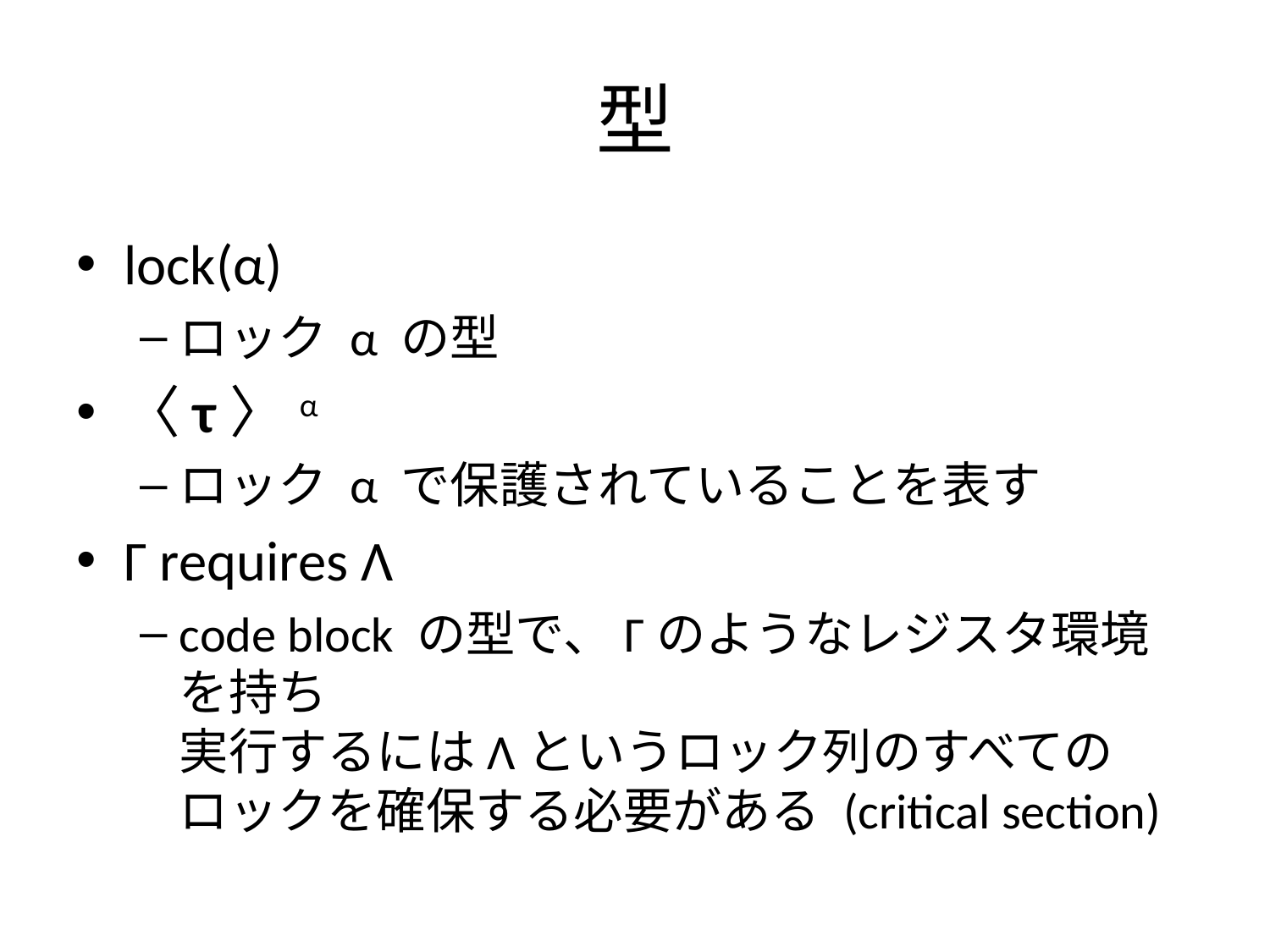

# 型
lock(α)
ロック α の型
〈τ〉α
ロック α で保護されていることを表す
Γ requires Λ
code block の型で、Γのようなレジスタ環境を持ち
実行するにはΛというロック列のすべてのロックを確保する必要がある (critical section)